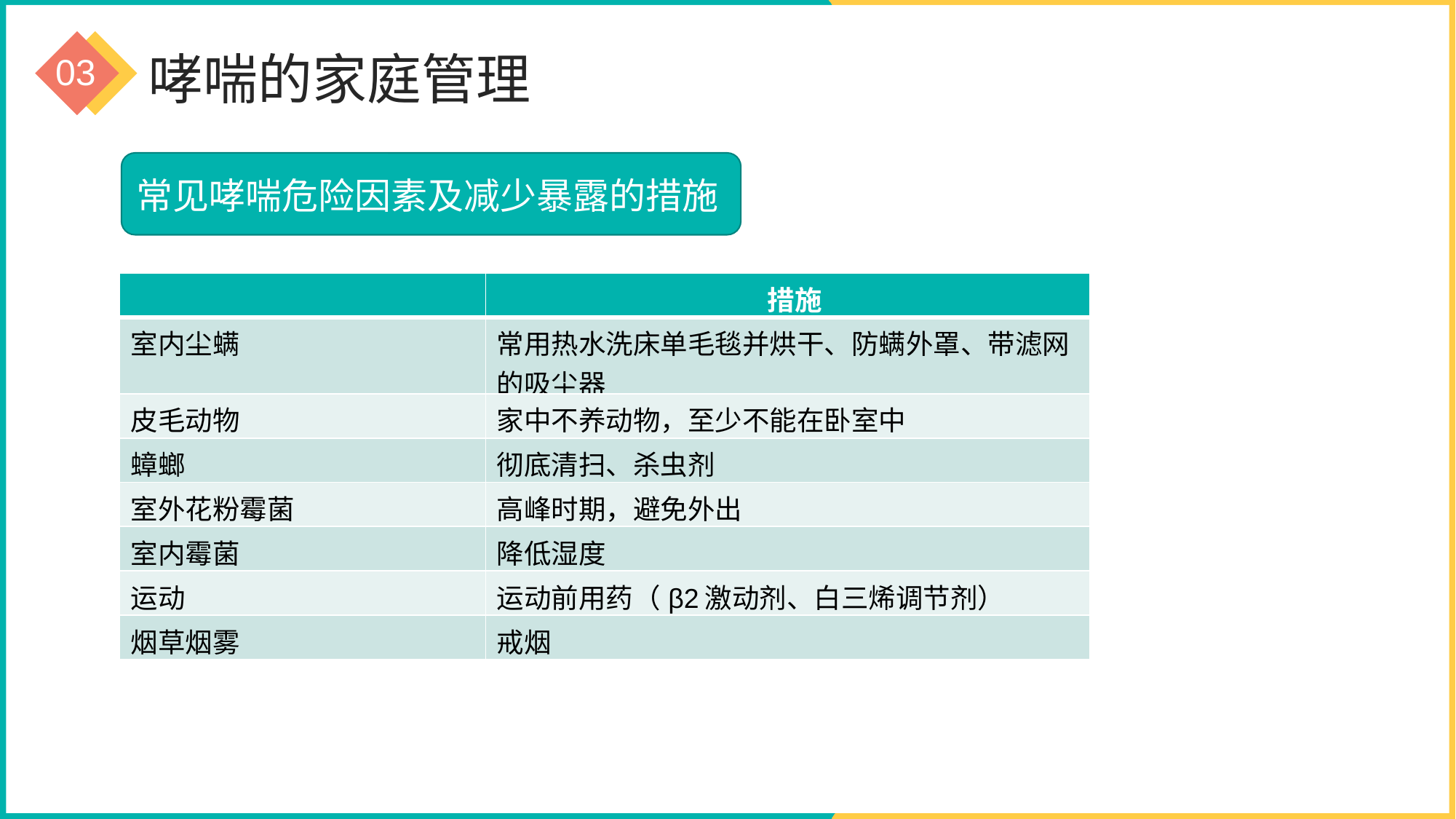

03
哮喘的家庭管理

常见哮喘危险因素及减少暴露的措施
|  | 措施 |
| --- | --- |
| 室内尘螨 | 常用热水洗床单毛毯并烘干、防螨外罩、带滤网的吸尘器 |
| 皮毛动物 | 家中不养动物，至少不能在卧室中 |
| 蟑螂 | 彻底清扫、杀虫剂 |
| 室外花粉霉菌 | 高峰时期，避免外出 |
| 室内霉菌 | 降低湿度 |
| 运动 | 运动前用药（β2激动剂、白三烯调节剂） |
| 烟草烟雾 | 戒烟 |